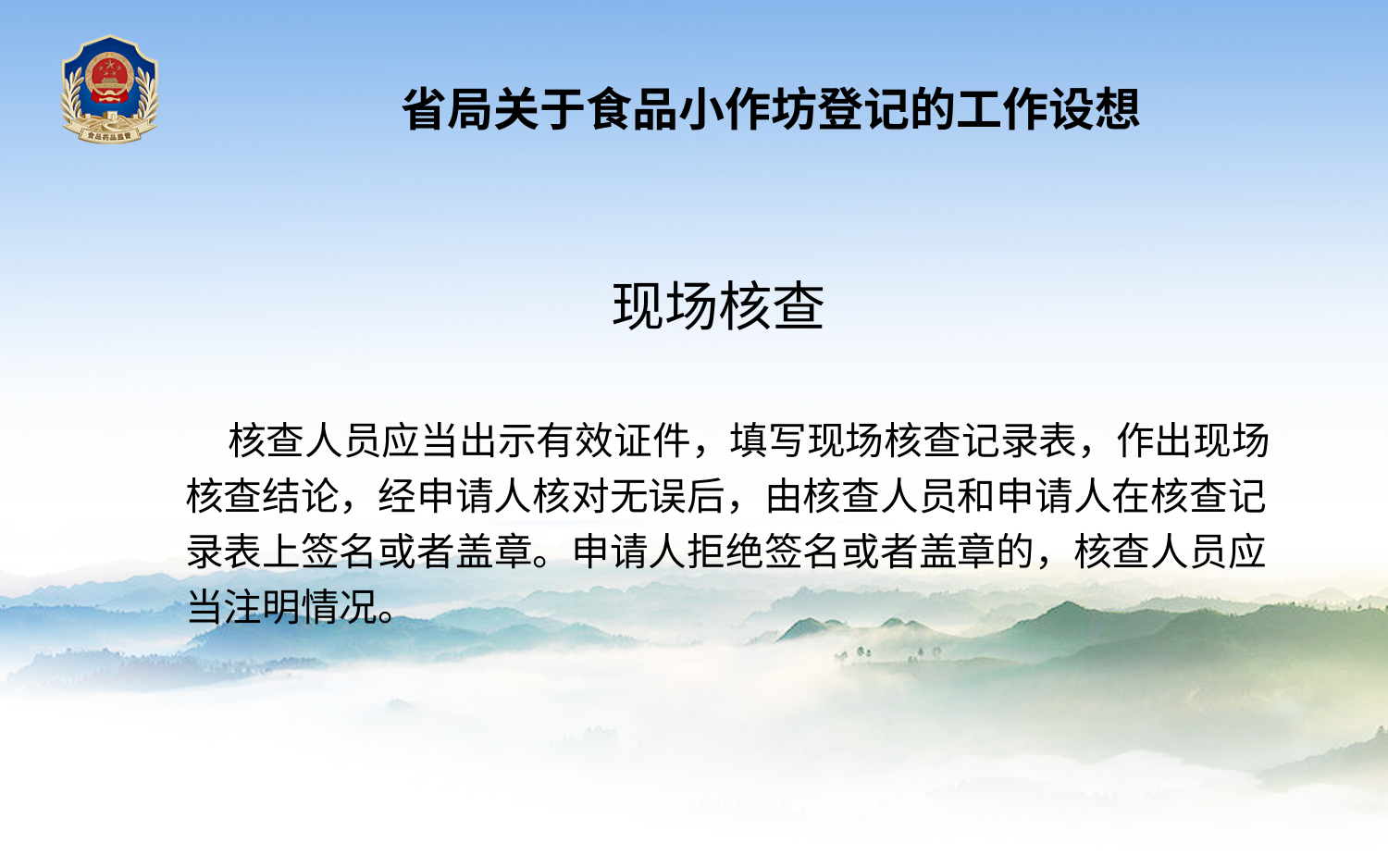

省局关于食品小作坊登记的工作设想

现场核查

          核查人员应当出示有效证件，填写现场核查记录表，作出现场核查结论，经申请人核对无误后，由核查人员和申请人在核查记录表上签名或者盖章。申请人拒绝签名或者盖章的，核查人员应当注明情况。